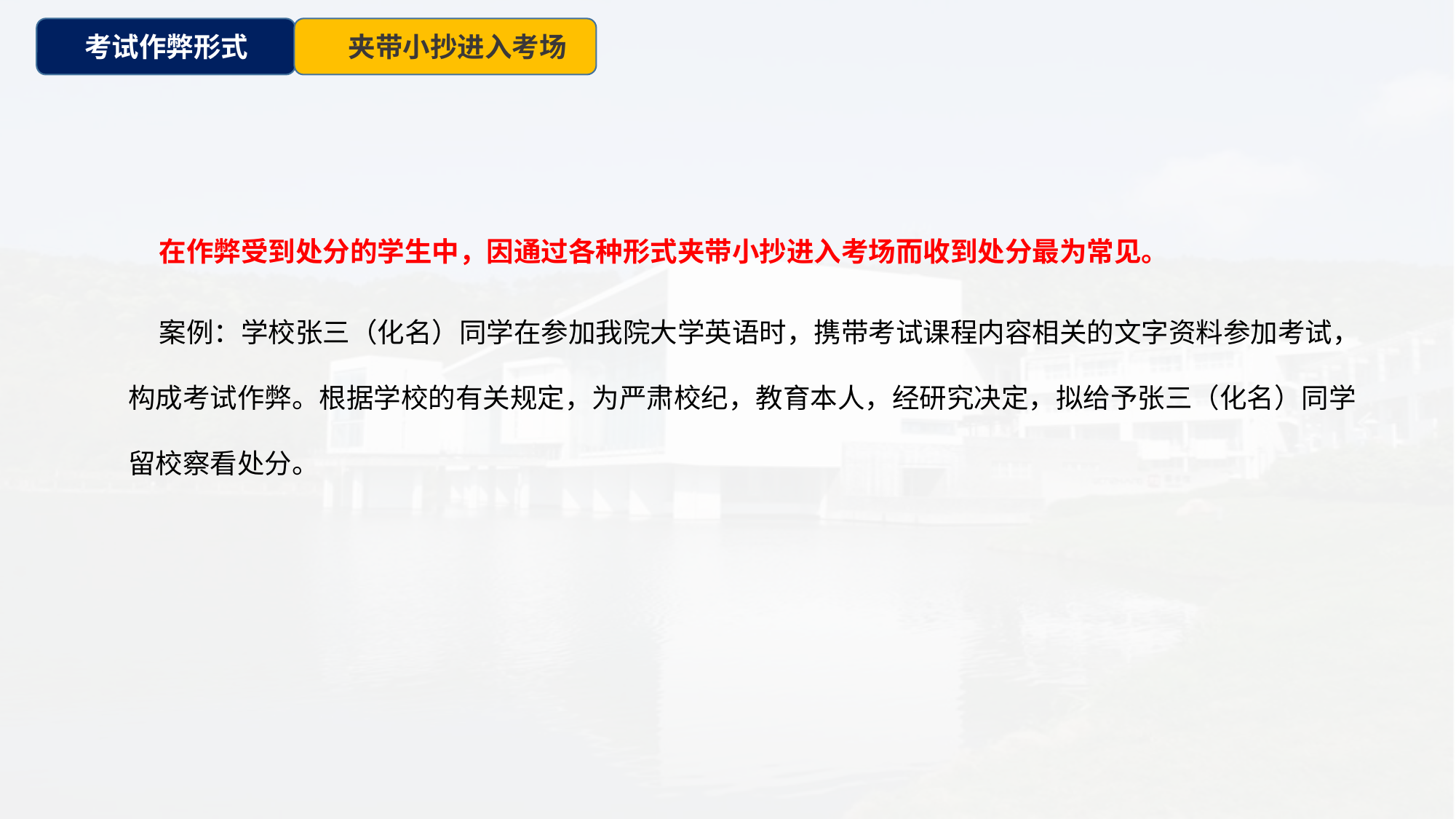

考试作弊形式

夹带小抄进入考场
    在作弊受到处分的学生中，因通过各种形式夹带小抄进入考场而收到处分最为常见。
    案例：学校张三（化名）同学在参加我院大学英语时，携带考试课程内容相关的文字资料参加考试，构成考试作弊。根据学校的有关规定，为严肃校纪，教育本人，经研究决定，拟给予张三（化名）同学留校察看处分。